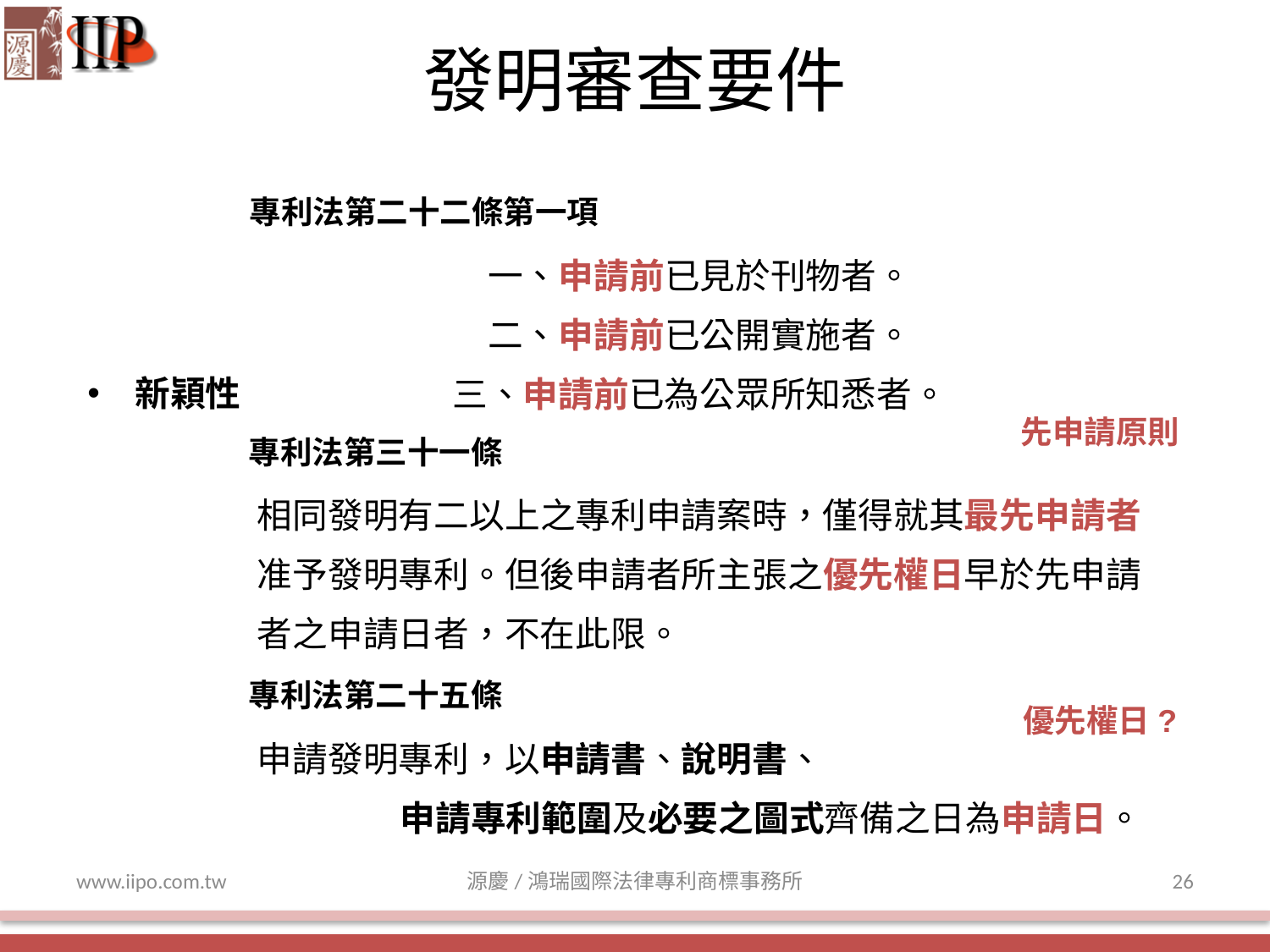

發明審查要件
專利法第二十二條第一項
一、申請前已見於刊物者。
二、申請前已公開實施者。
三、申請前已為公眾所知悉者。
產業利用性

新穎性

進步性

先申請原則
專利法第三十一條
相同發明有二以上之專利申請案時，僅得就其最先申請者准予發明專利。但後申請者所主張之優先權日早於先申請者之申請日者，不在此限。
專利法第二十五條
申請發明專利，以申請書、說明書、
申請專利範圍及必要之圖式齊備之日為申請日。
優先權日?
www.iipo.com.tw
源慶/鴻瑞國際法律專利商標事務所
26